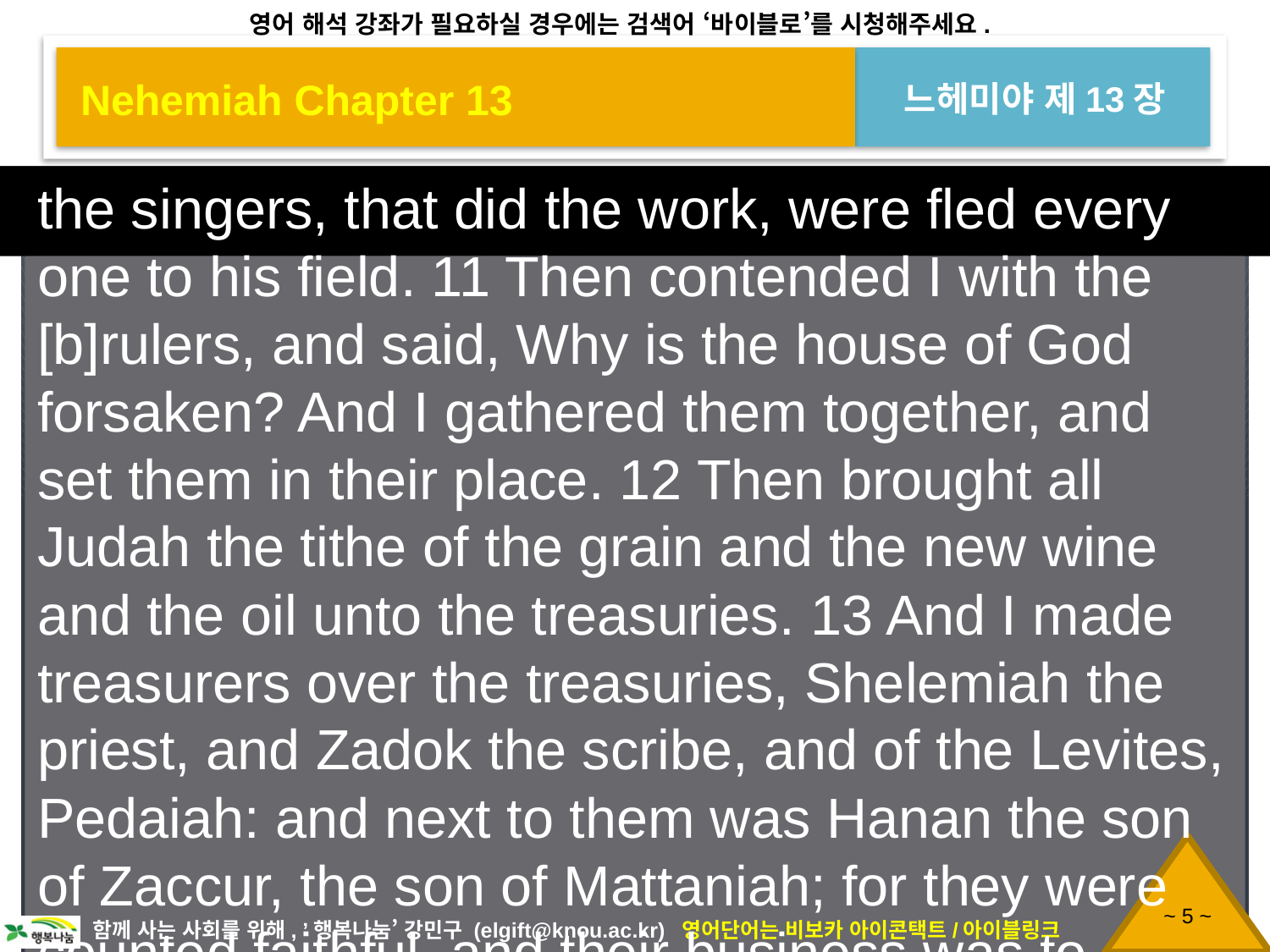

Nehemiah Chapter 13
느헤미야 제13장
the singers, that did the work, were fled every one to his field. 11 Then contended I with the [b]rulers, and said, Why is the house of God forsaken? And I gathered them together, and set them in their place. 12 Then brought all Judah the tithe of the grain and the new wine and the oil unto the treasuries. 13 And I made treasurers over the treasuries, Shelemiah the priest, and Zadok the scribe, and of the Levites, Pedaiah: and next to them was Hanan the son of Zaccur, the son of Mattaniah; for they were counted faithful, and their business was to